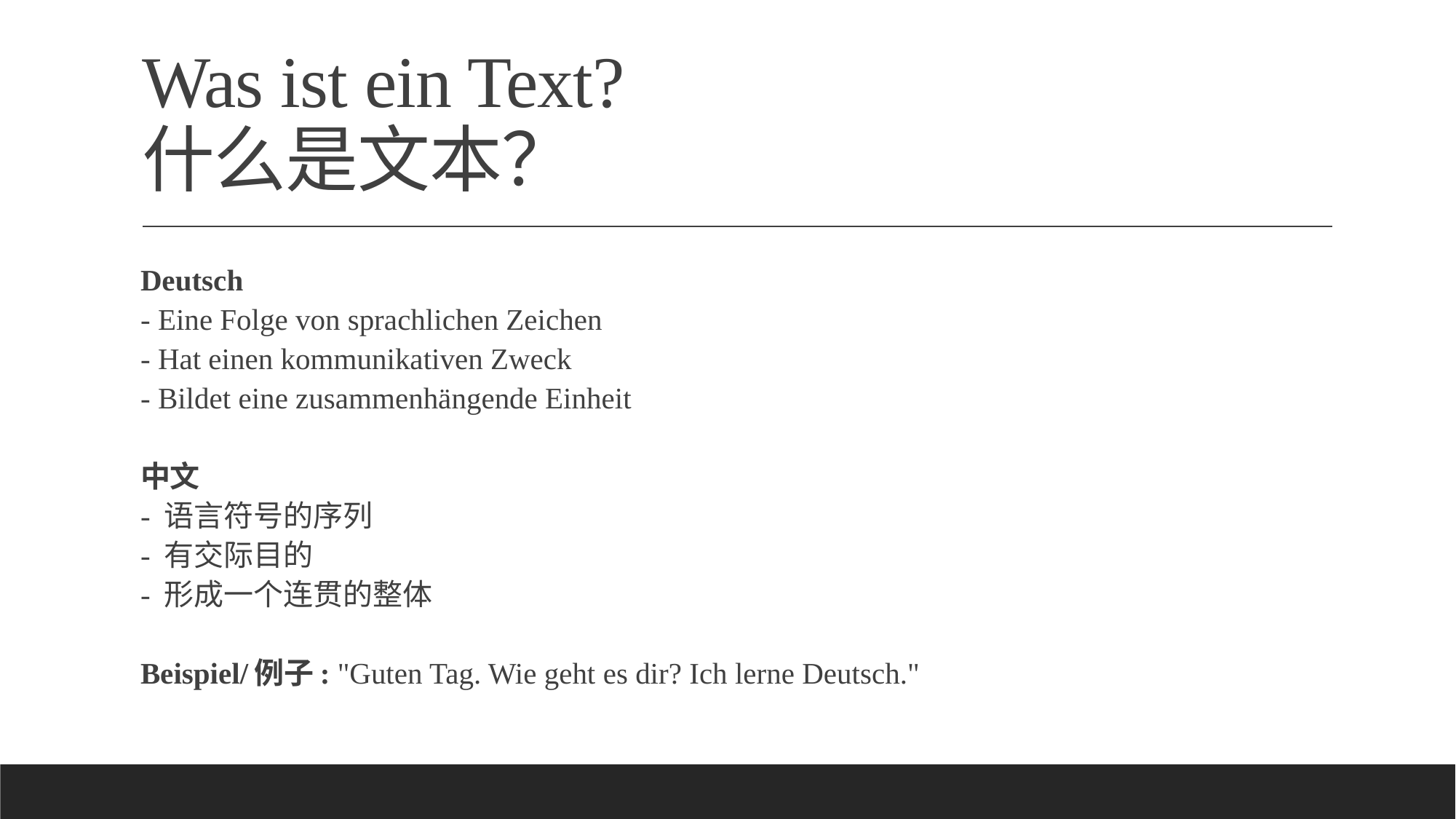

# Was ist ein Text? 什么是文本？
Deutsch
- Eine Folge von sprachlichen Zeichen
- Hat einen kommunikativen Zweck
- Bildet eine zusammenhängende Einheit
中文
- 语言符号的序列
- 有交际目的
- 形成一个连贯的整体
Beispiel/例子: "Guten Tag. Wie geht es dir? Ich lerne Deutsch."